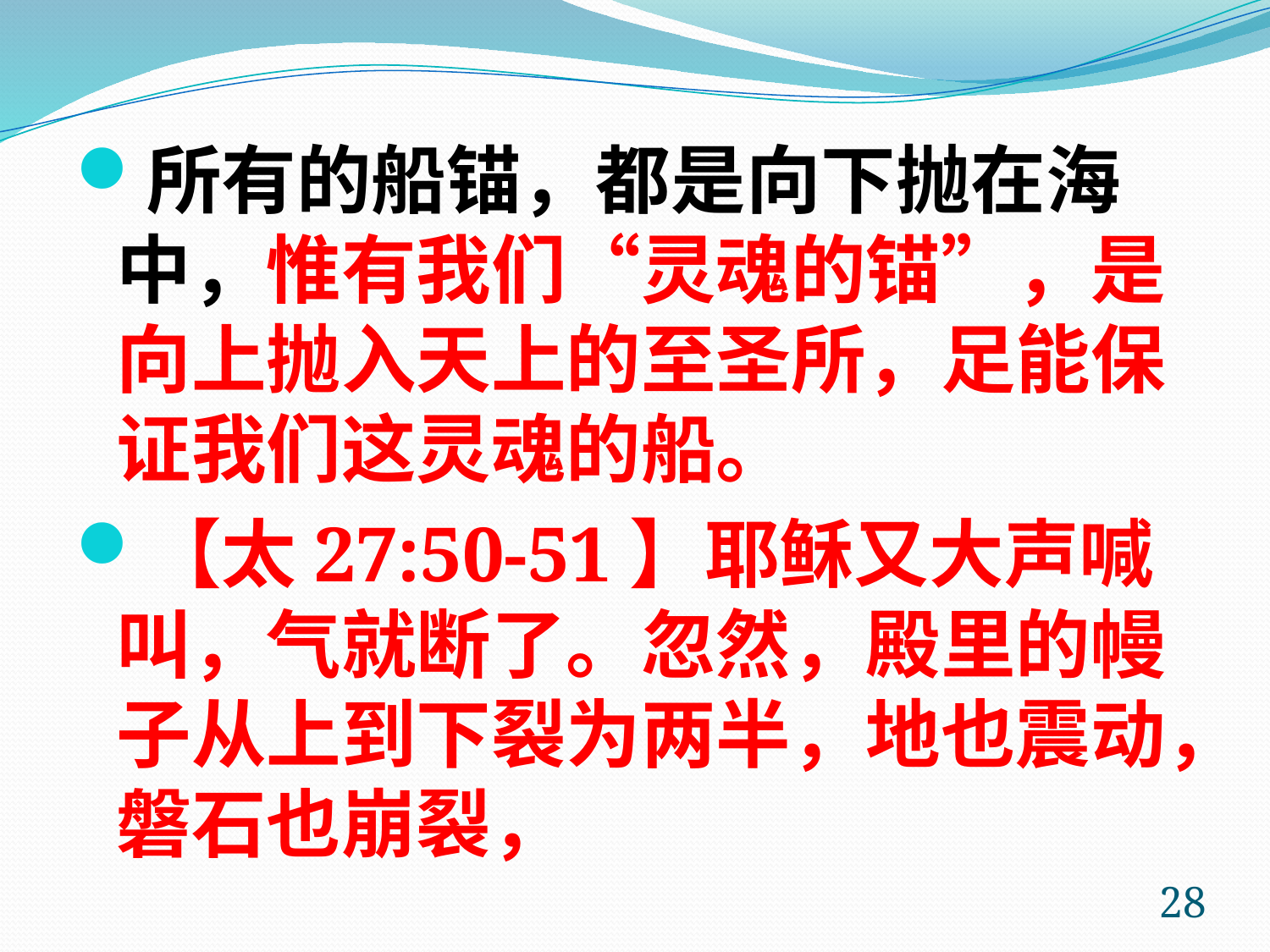

所有的船锚，都是向下抛在海中，惟有我们“灵魂的锚”，是向上抛入天上的至圣所，足能保证我们这灵魂的船。
【太27:50-51】耶稣又大声喊叫，气就断了。忽然，殿里的幔子从上到下裂为两半，地也震动，磐石也崩裂，

28